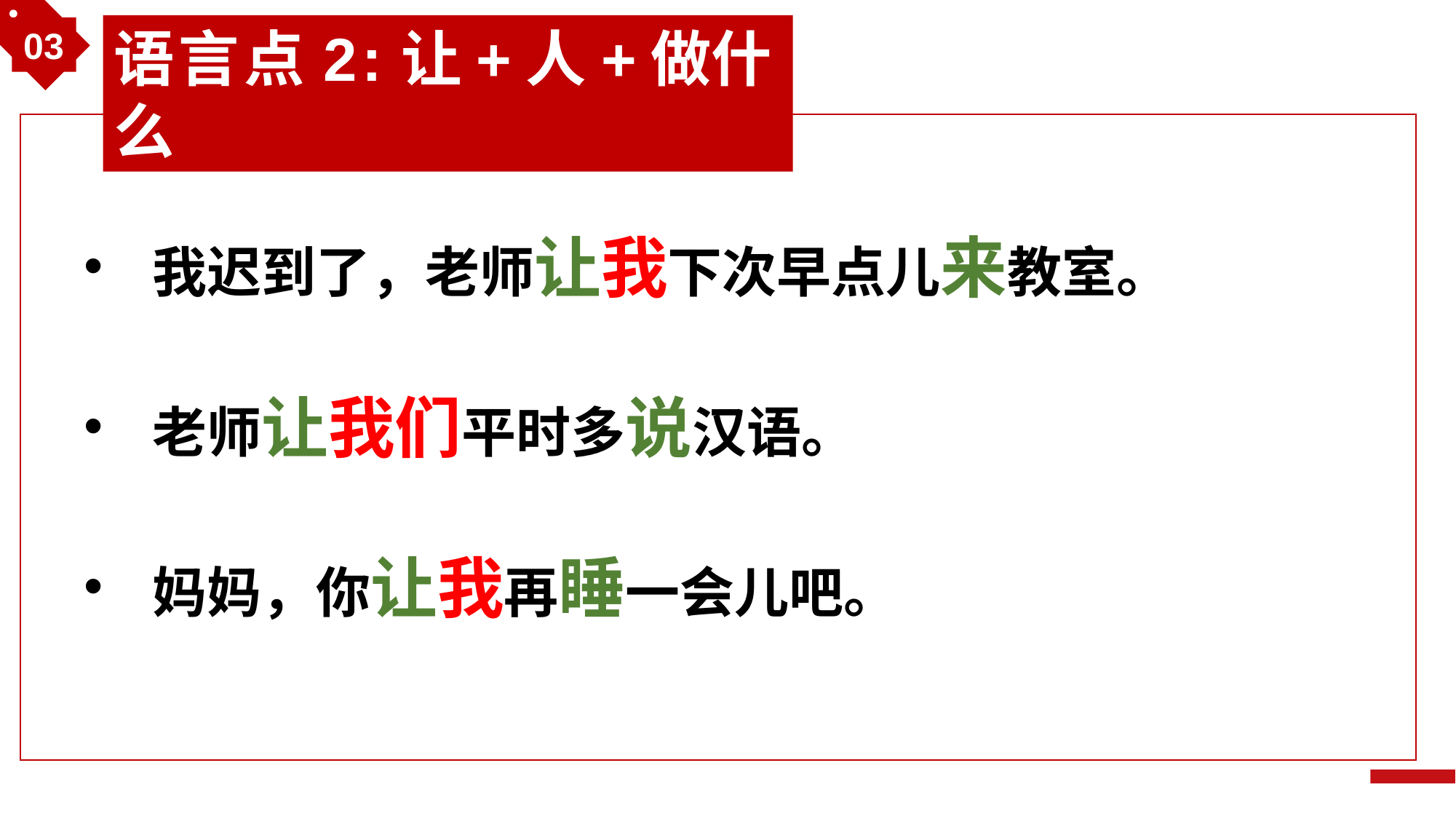

03
语言点2:让+人+做什么

我迟到了，老师让我下次早点儿来教室。
老师让我们平时多说汉语。
妈妈，你让我再睡一会儿吧。